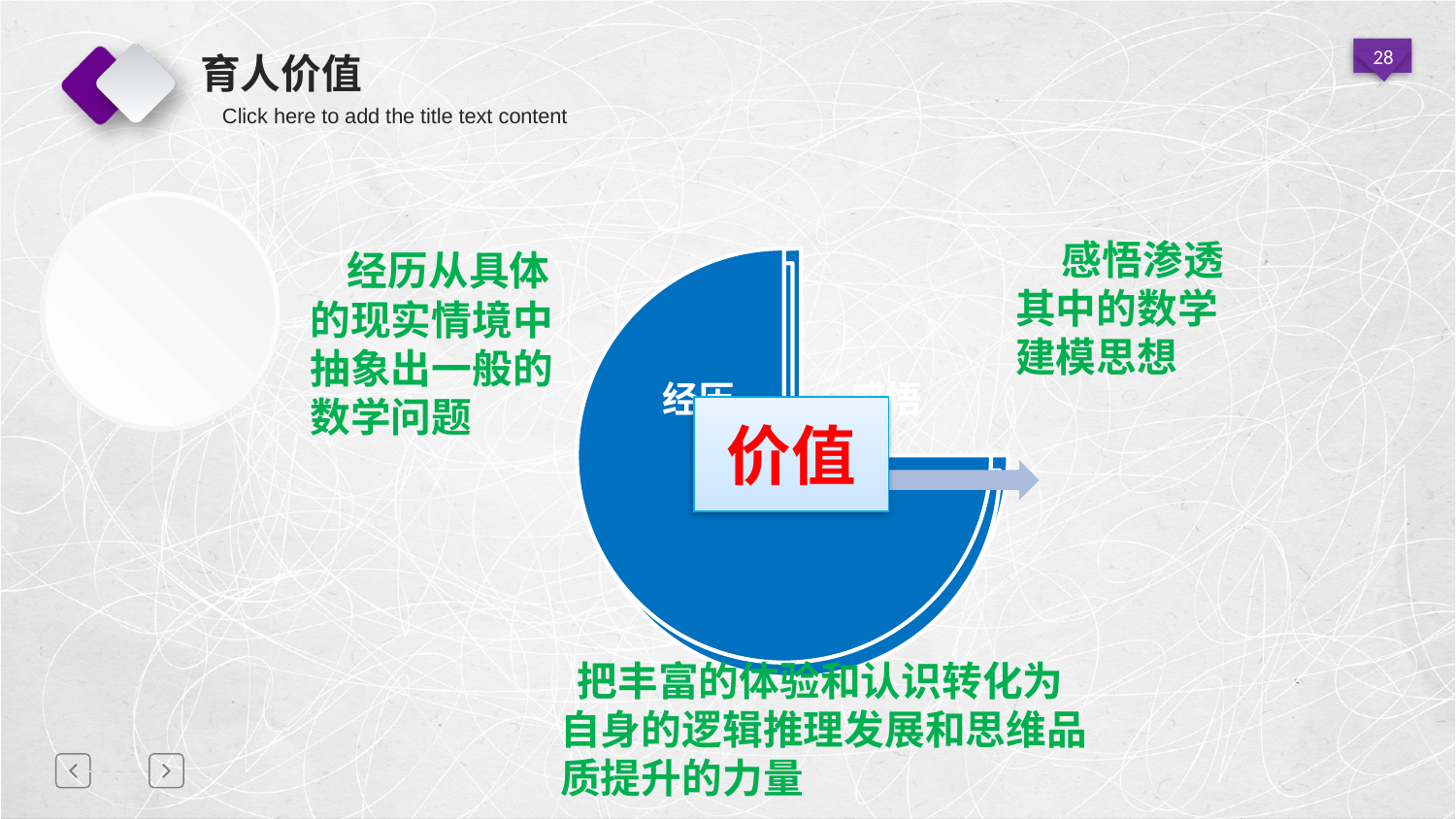

育人价值
感悟
转化
经历

    感悟渗透其中的数学建模思想
   经历从具体的现实情境中抽象出一般的数学问题
价值
 把丰富的体验和认识转化为自身的逻辑推理发展和思维品质提升的力量
延迟符